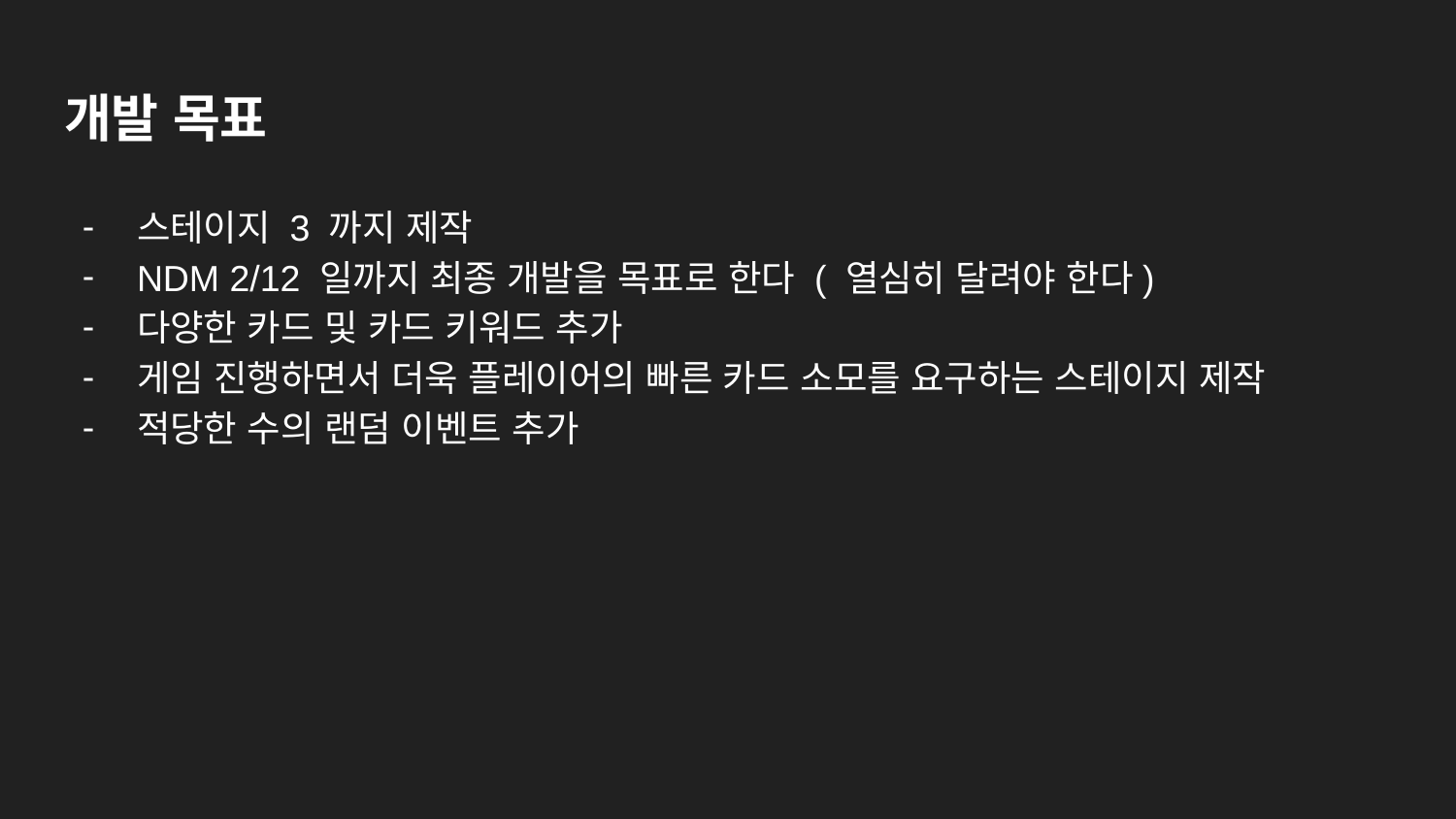

# 개발 목표
스테이지 3 까지 제작
NDM 2/12 일까지 최종 개발을 목표로 한다 ( 열심히 달려야 한다)
다양한 카드 및 카드 키워드 추가
게임 진행하면서 더욱 플레이어의 빠른 카드 소모를 요구하는 스테이지 제작
적당한 수의 랜덤 이벤트 추가